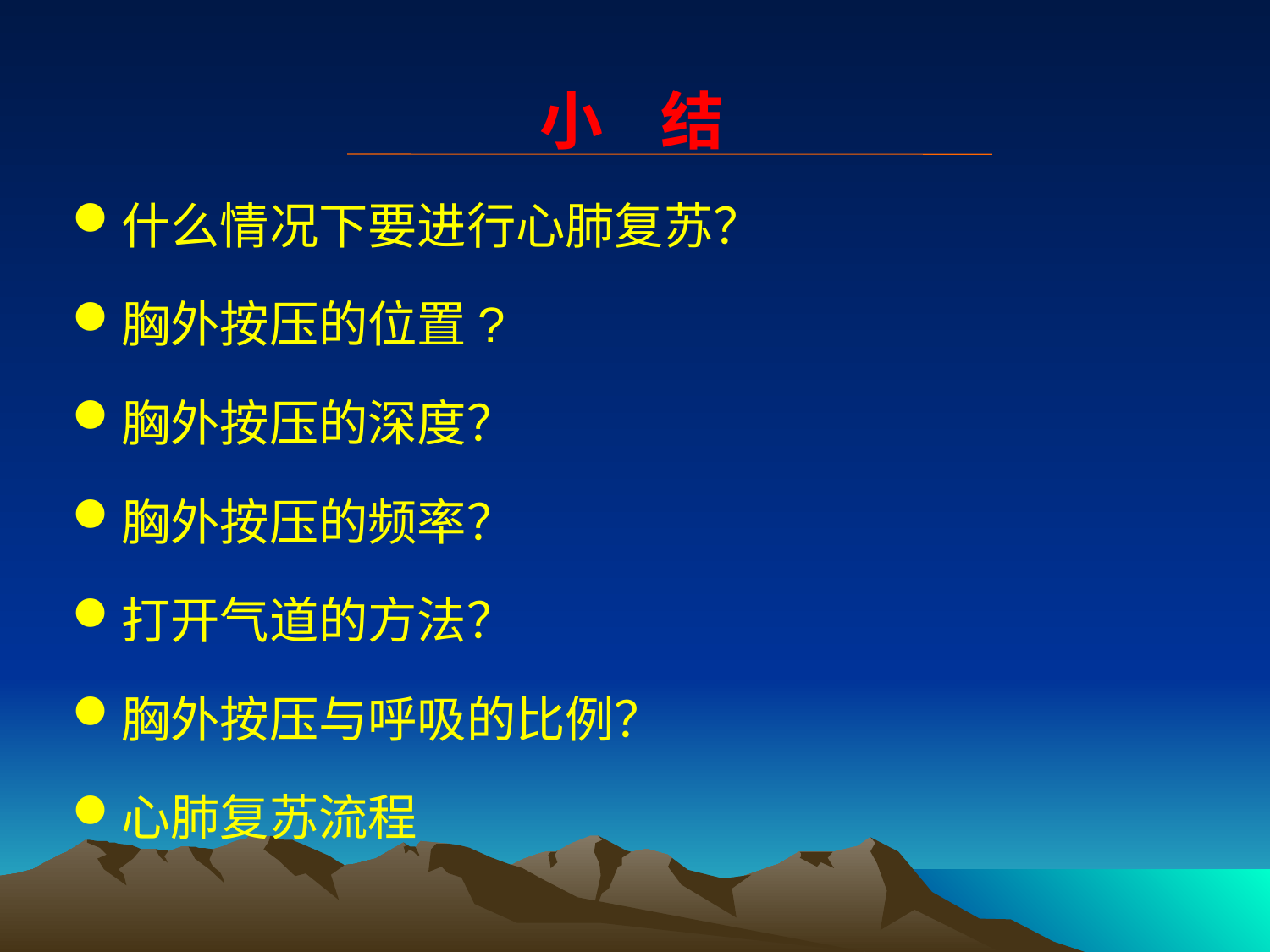

小    结
什么情况下要进行心肺复苏？
胸外按压的位置?
胸外按压的深度？
胸外按压的频率？
打开气道的方法？
胸外按压与呼吸的比例？
心肺复苏流程